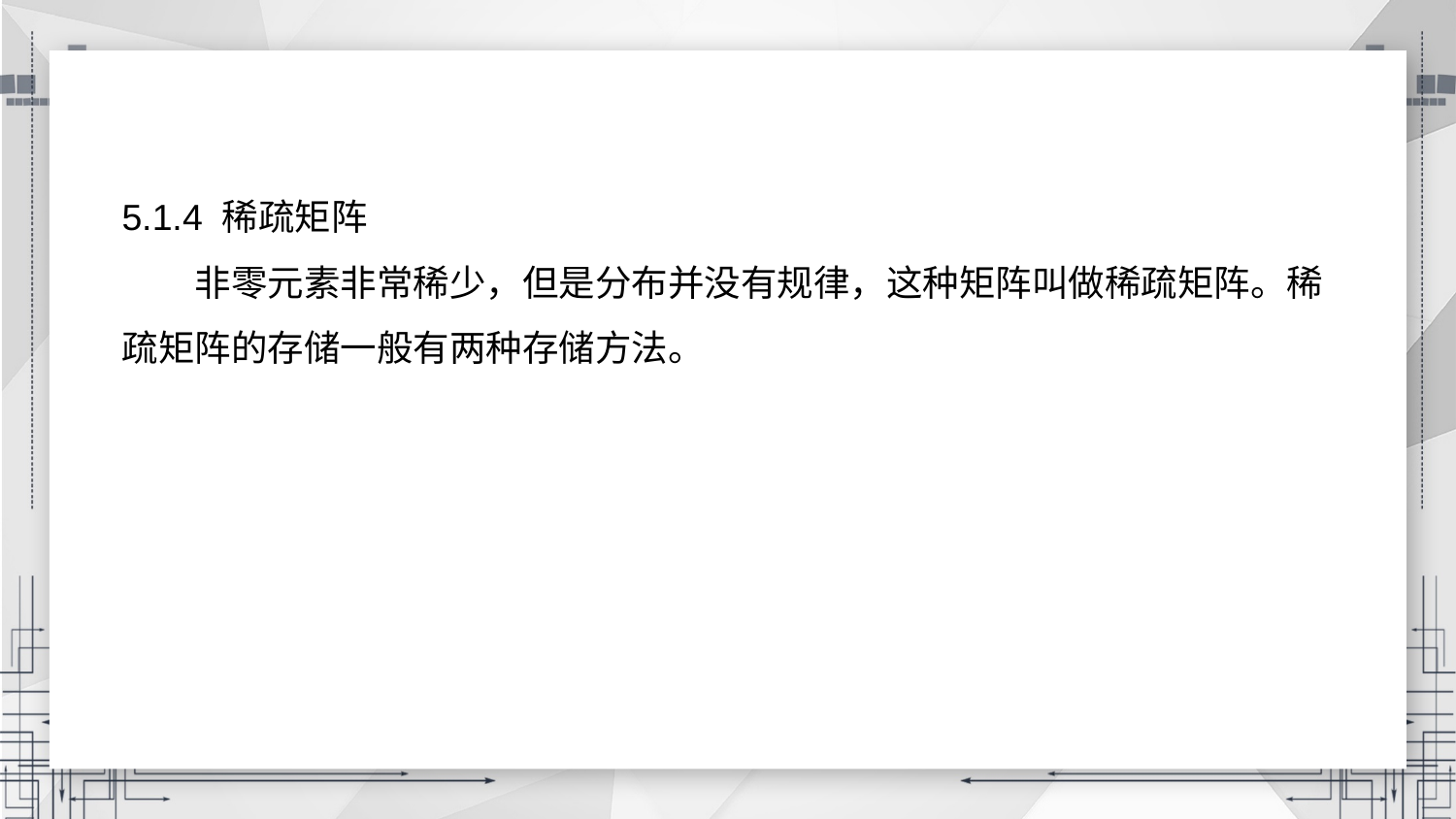

5.1.4 稀疏矩阵
非零元素非常稀少，但是分布并没有规律，这种矩阵叫做稀疏矩阵。稀疏矩阵的存储一般有两种存储方法。